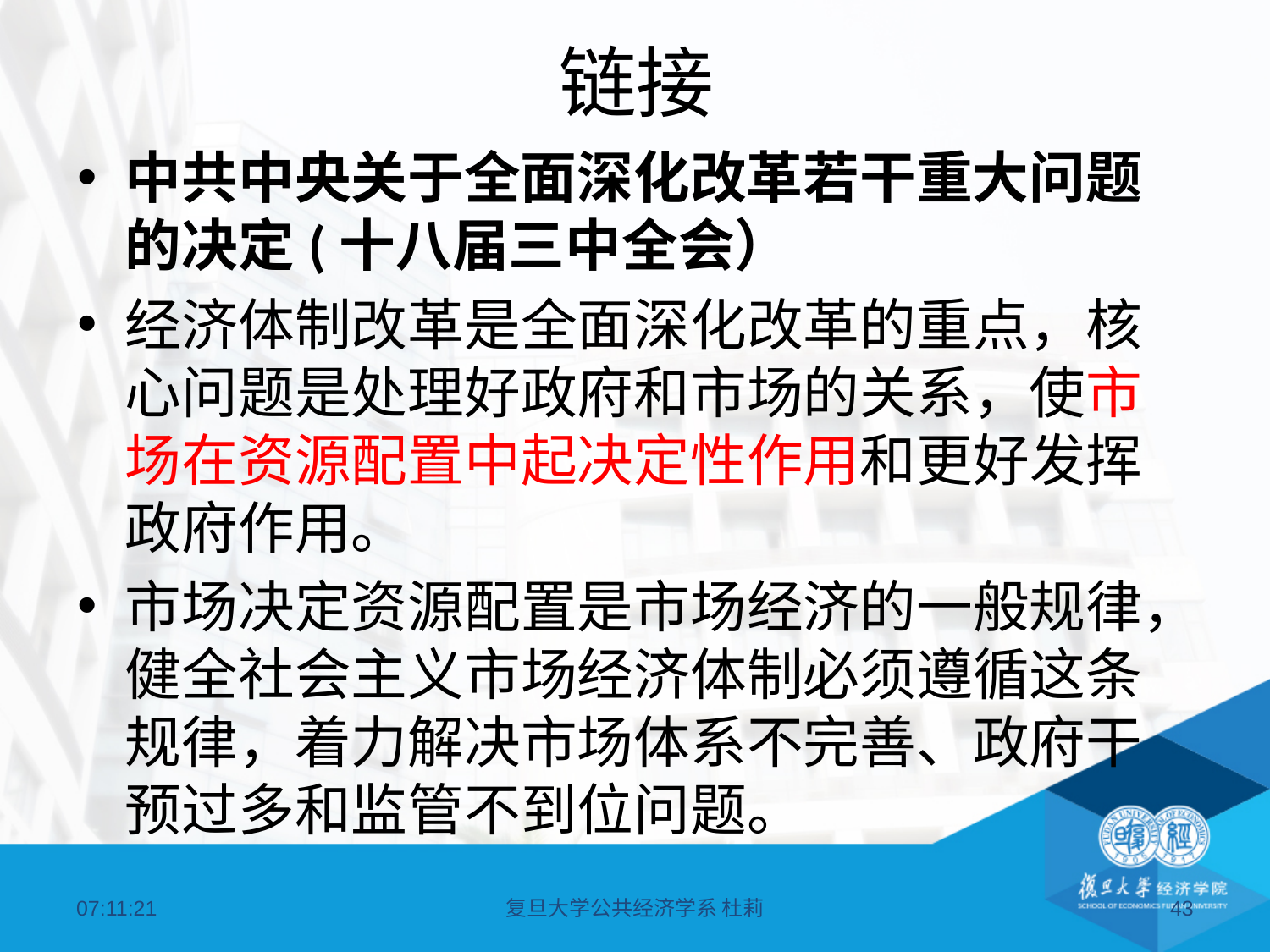

# 链接
中共中央关于全面深化改革若干重大问题的决定(十八届三中全会）
经济体制改革是全面深化改革的重点，核心问题是处理好政府和市场的关系，使市场在资源配置中起决定性作用和更好发挥政府作用。
市场决定资源配置是市场经济的一般规律，健全社会主义市场经济体制必须遵循这条规律，着力解决市场体系不完善、政府干预过多和监管不到位问题。
07:11:21
复旦大学公共经济学系 杜莉
43